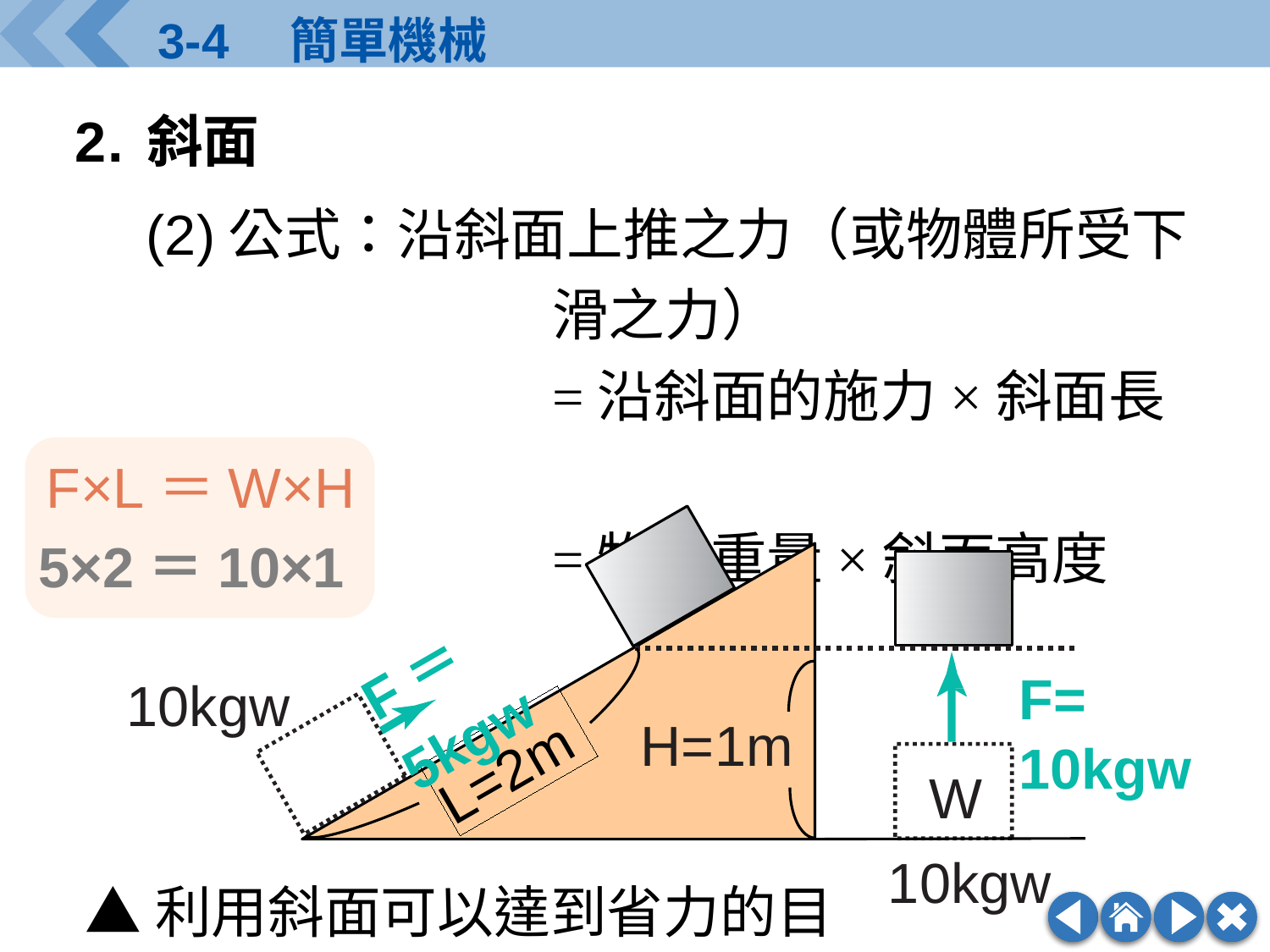

斜面
公式：沿斜面上推之力（或物體所受下	滑之力）
	=沿斜面的施力×斜面長度
	=物體重量×斜面高度

F×L＝W×H
5×2＝10×1

F＝5kgw

F=
10kgw
10kgw

H=1m

L=2m

W

10kgw
▲利用斜面可以達到省力的目的